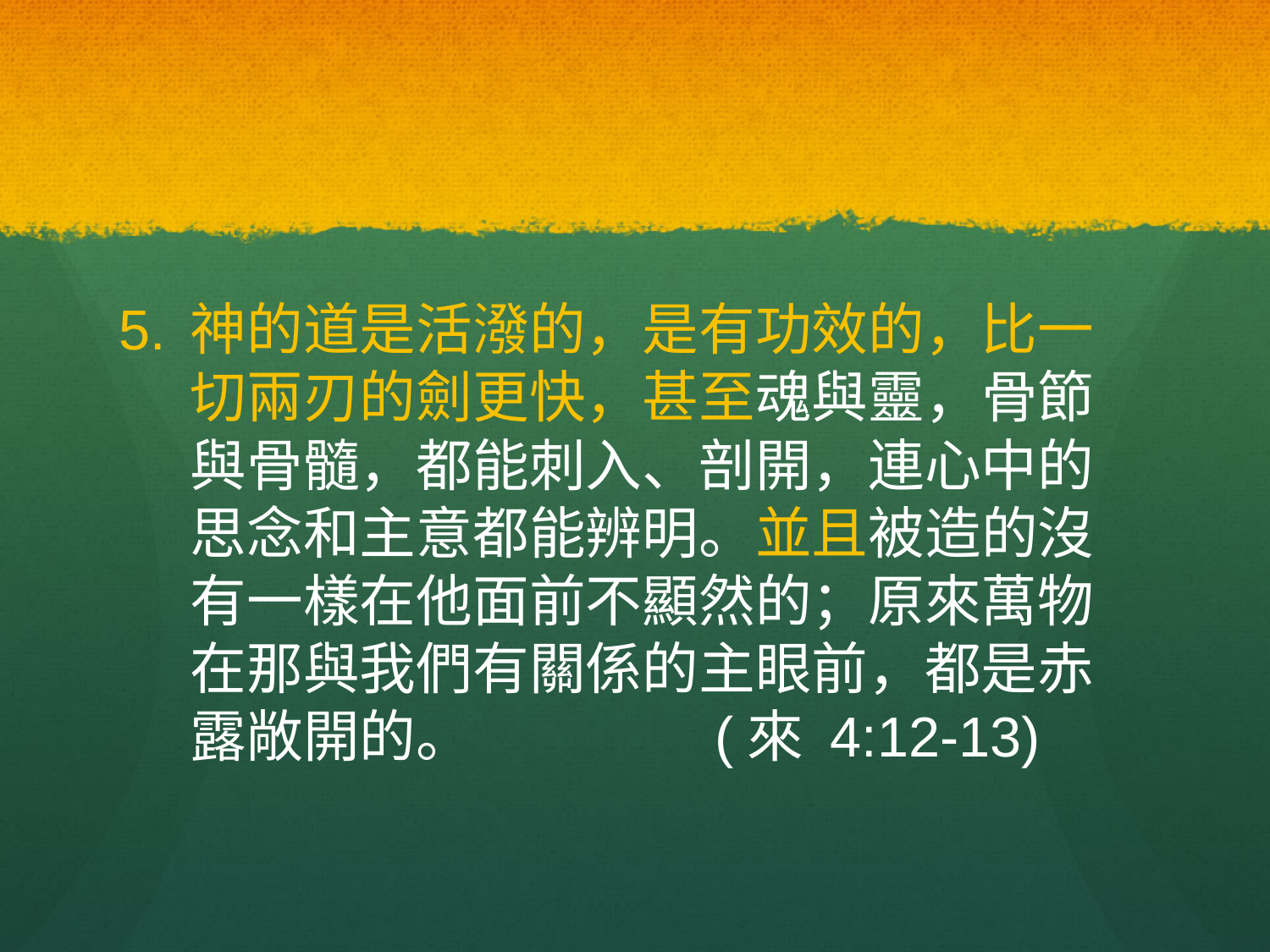

#
神的道是活潑的，是有功效的，比一切兩刃的劍更快，甚至魂與靈，骨節與骨髓，都能刺入、剖開，連心中的思念和主意都能辨明。並且被造的沒有一樣在他面前不顯然的；原來萬物在那與我們有關係的主眼前，都是赤露敞開的。                  (來 4:12-13)